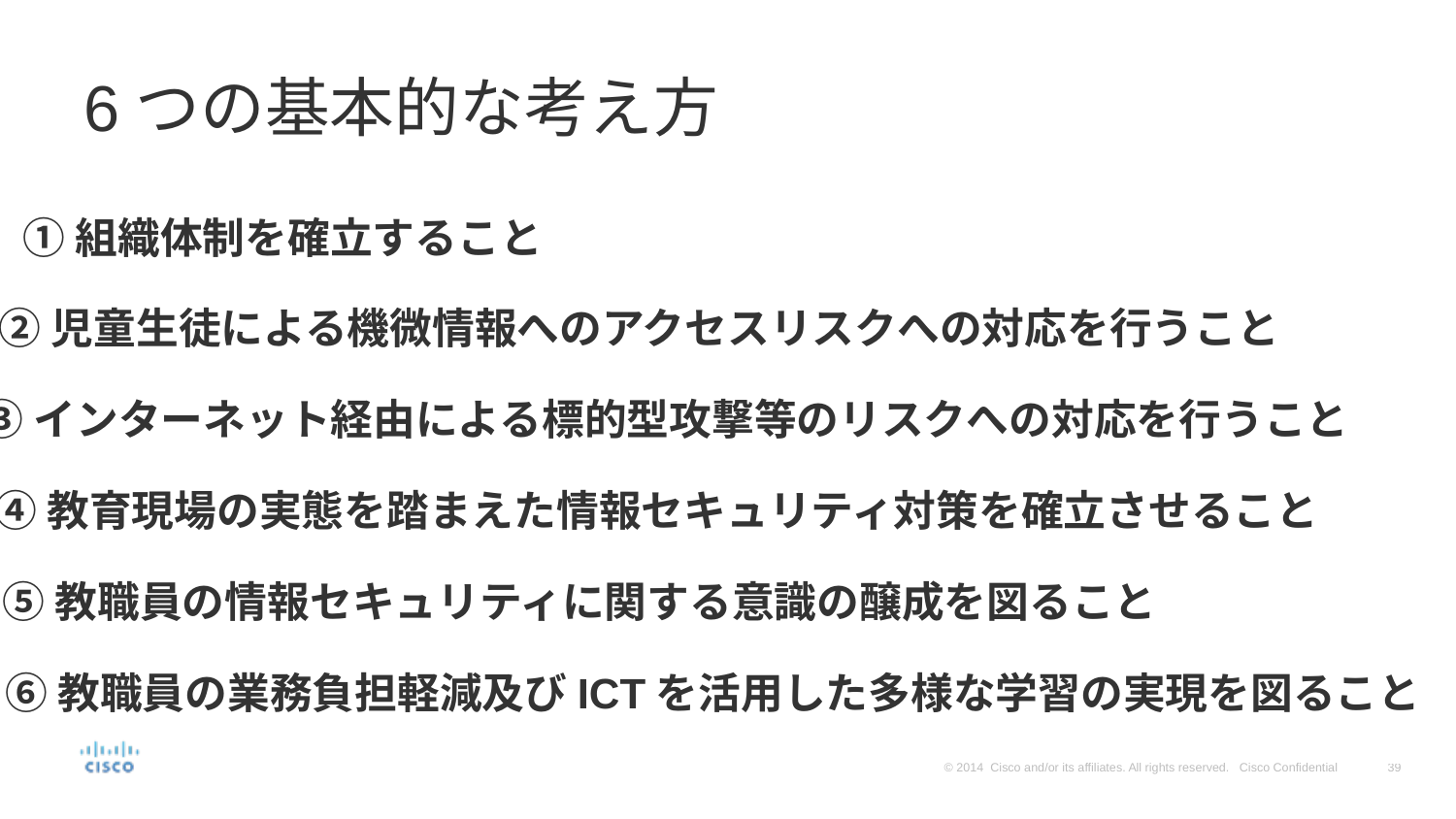

# 6つの基本的な考え方
①組織体制を確立すること
②児童生徒による機微情報へのアクセスリスクへの対応を行うこと
③インターネット経由による標的型攻撃等のリスクへの対応を行うこと
④教育現場の実態を踏まえた情報セキュリティ対策を確立させること
⑤教職員の情報セキュリティに関する意識の醸成を図ること
⑥教職員の業務負担軽減及びICTを活用した多様な学習の実現を図ること